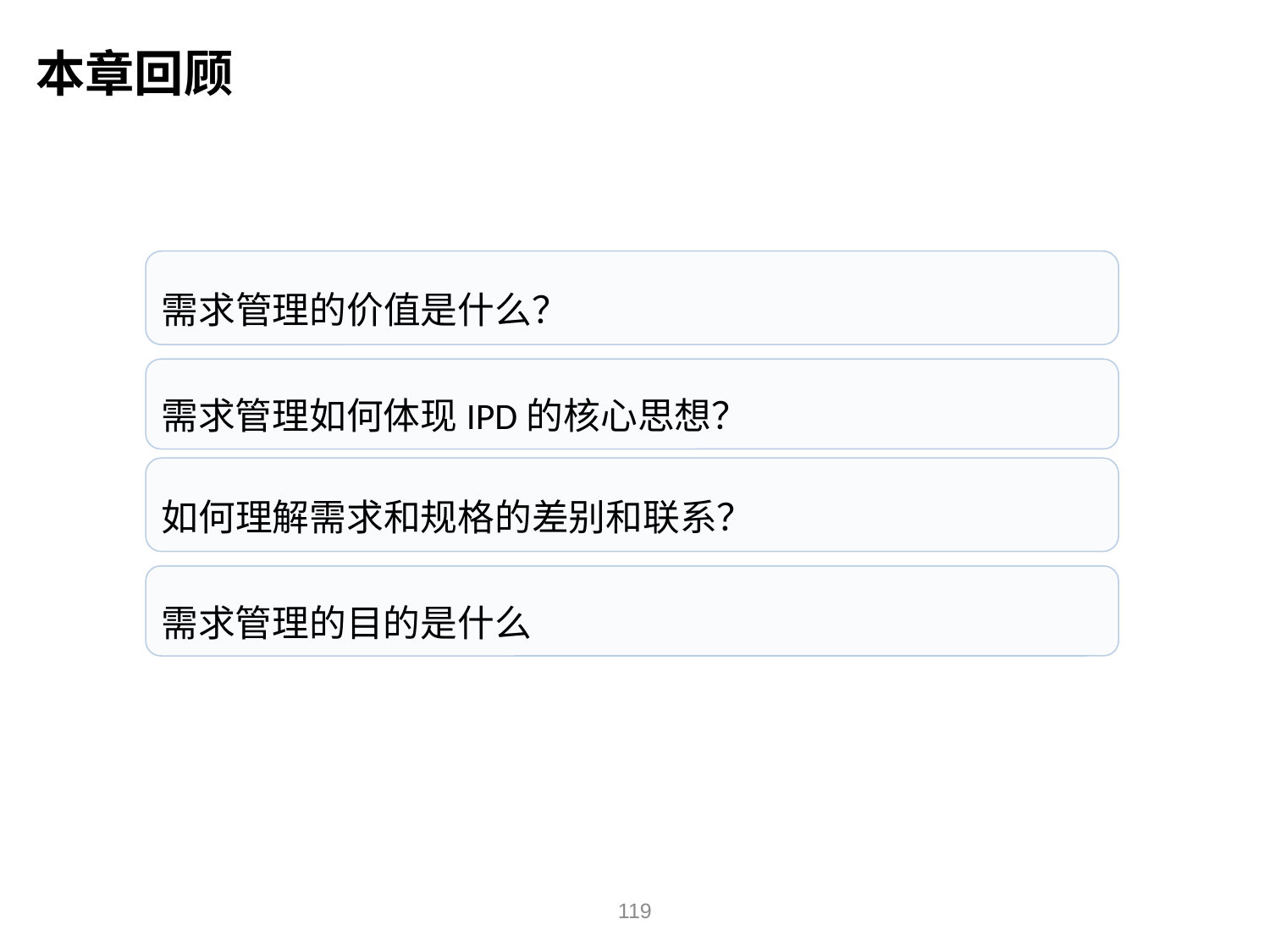

本章回顾
需求管理的价值是什么？
需求管理如何体现IPD的核心思想？
如何理解需求和规格的差别和联系？
需求管理的目的是什么
119